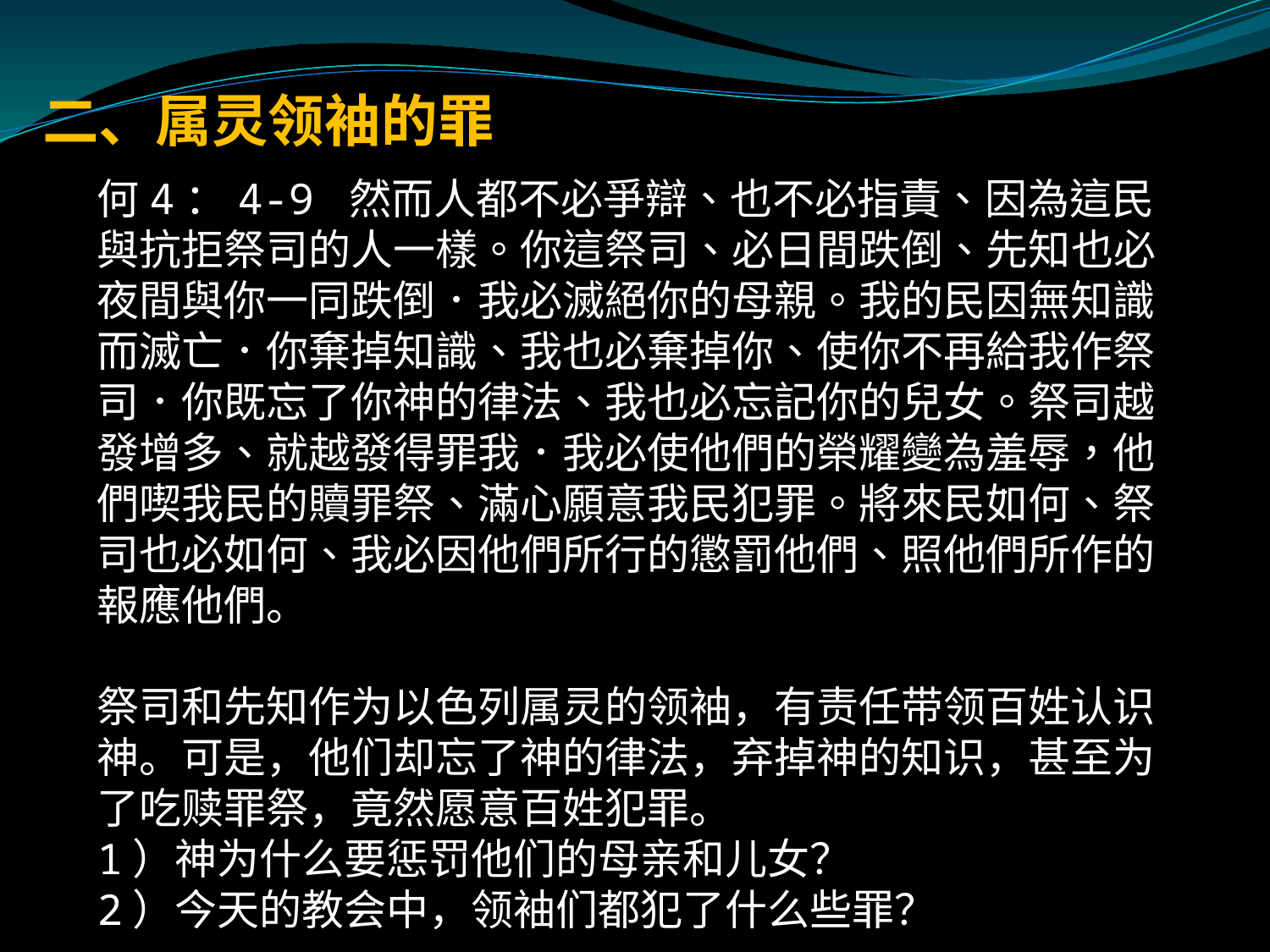

# 二、属灵领袖的罪
何4：4-9 然而人都不必爭辯、也不必指責、因為這民與抗拒祭司的人一樣。你這祭司、必日間跌倒、先知也必夜間與你一同跌倒．我必滅絕你的母親。我的民因無知識而滅亡．你棄掉知識、我也必棄掉你、使你不再給我作祭司．你既忘了你神的律法、我也必忘記你的兒女。祭司越發增多、就越發得罪我．我必使他們的榮耀變為羞辱，他們喫我民的贖罪祭、滿心願意我民犯罪。將來民如何、祭司也必如何、我必因他們所行的懲罰他們、照他們所作的報應他們。

祭司和先知作为以色列属灵的领袖，有责任带领百姓认识神。可是，他们却忘了神的律法，弃掉神的知识，甚至为了吃赎罪祭，竟然愿意百姓犯罪。
1）神为什么要惩罚他们的母亲和儿女？
2）今天的教会中，领袖们都犯了什么些罪？